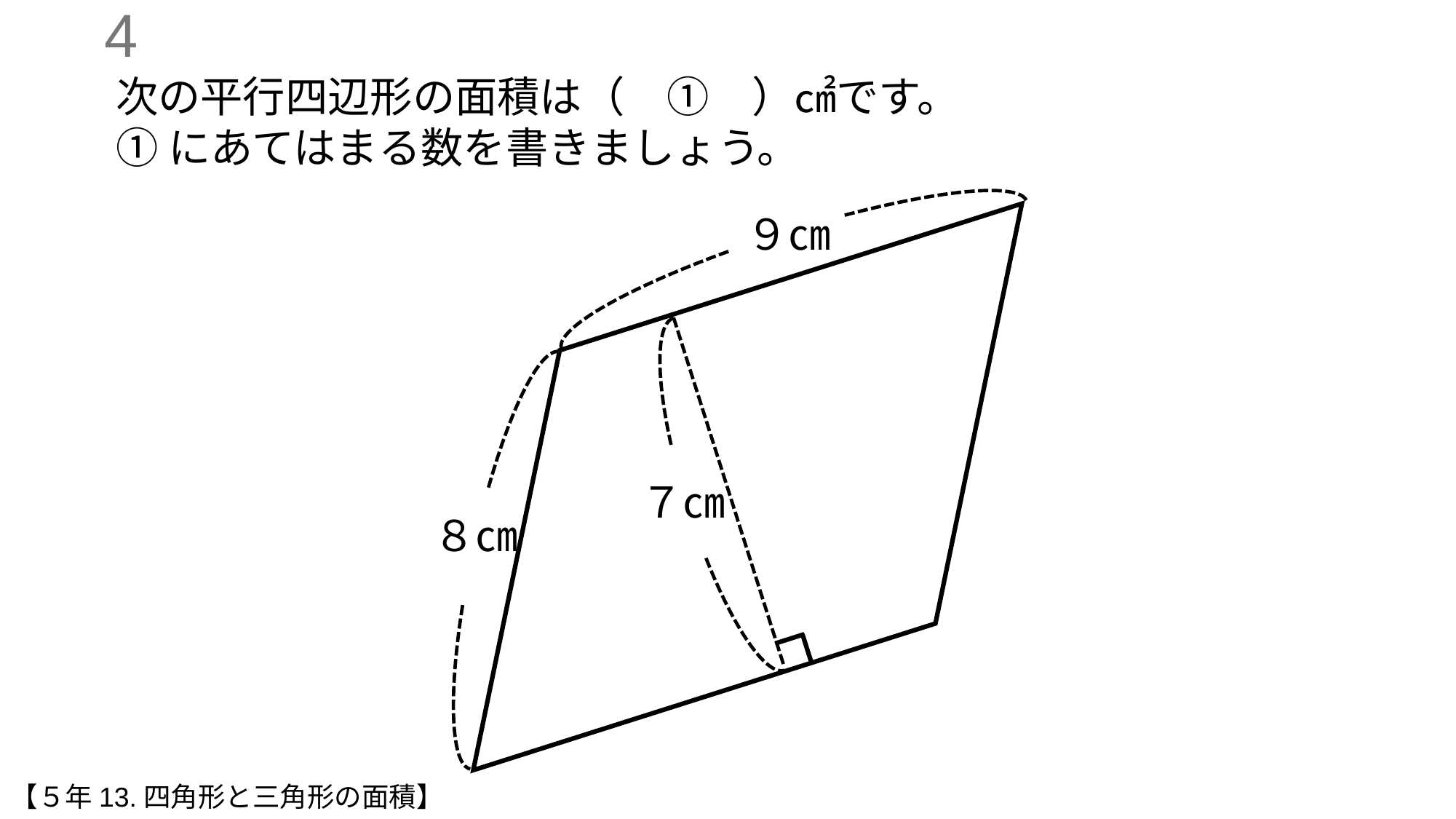

4
次の平行四辺形の面積は（　①　）㎠です。
①にあてはまる数を書きましょう。
９㎝

７㎝
８㎝

【５年13.四角形と三角形の面積】